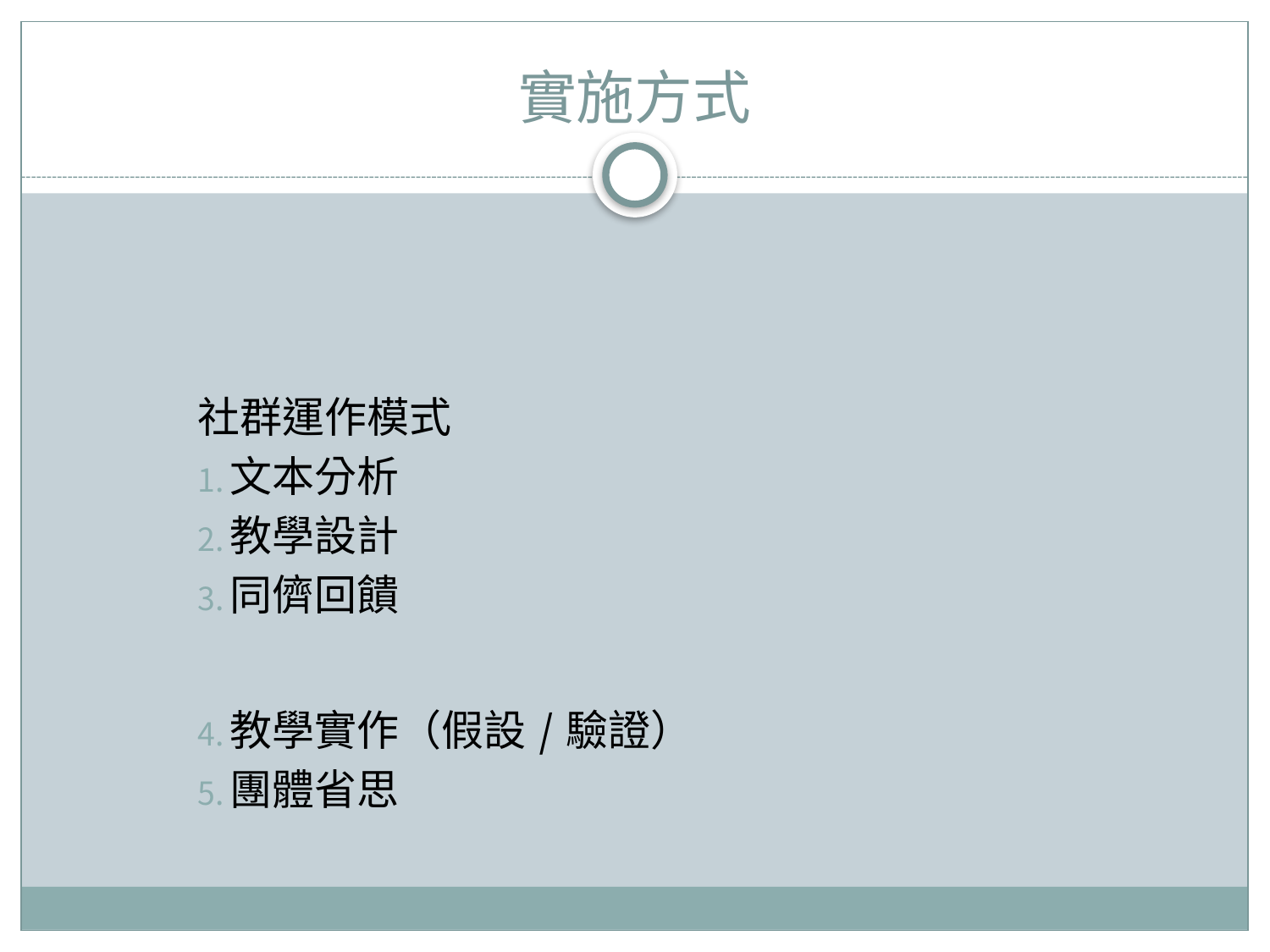

# 實施方式
社群運作模式
文本分析
教學設計
同儕回饋

教學實作（假設/驗證）
團體省思